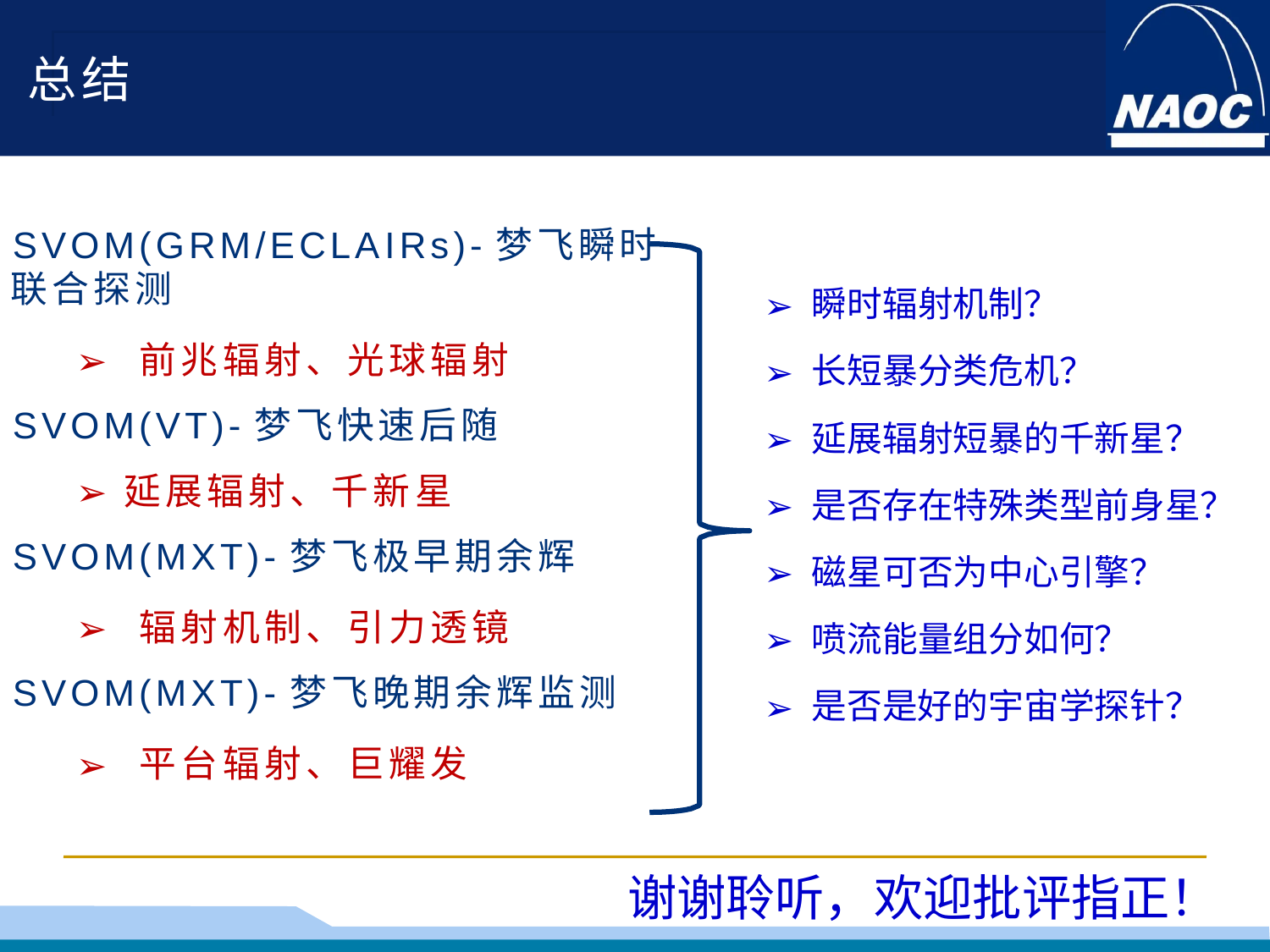

总结
SVOM(GRM/ECLAIRs)-梦飞瞬时联合探测
前兆辐射、光球辐射
SVOM(VT)-梦飞快速后随
延展辐射、千新星
SVOM(MXT)-梦飞极早期余辉
辐射机制、引力透镜
SVOM(MXT)-梦飞晚期余辉监测
平台辐射、巨耀发

瞬时辐射机制？
长短暴分类危机？
延展辐射短暴的千新星？
是否存在特殊类型前身星？
磁星可否为中心引擎？
喷流能量组分如何？
是否是好的宇宙学探针？
谢谢聆听，欢迎批评指正！